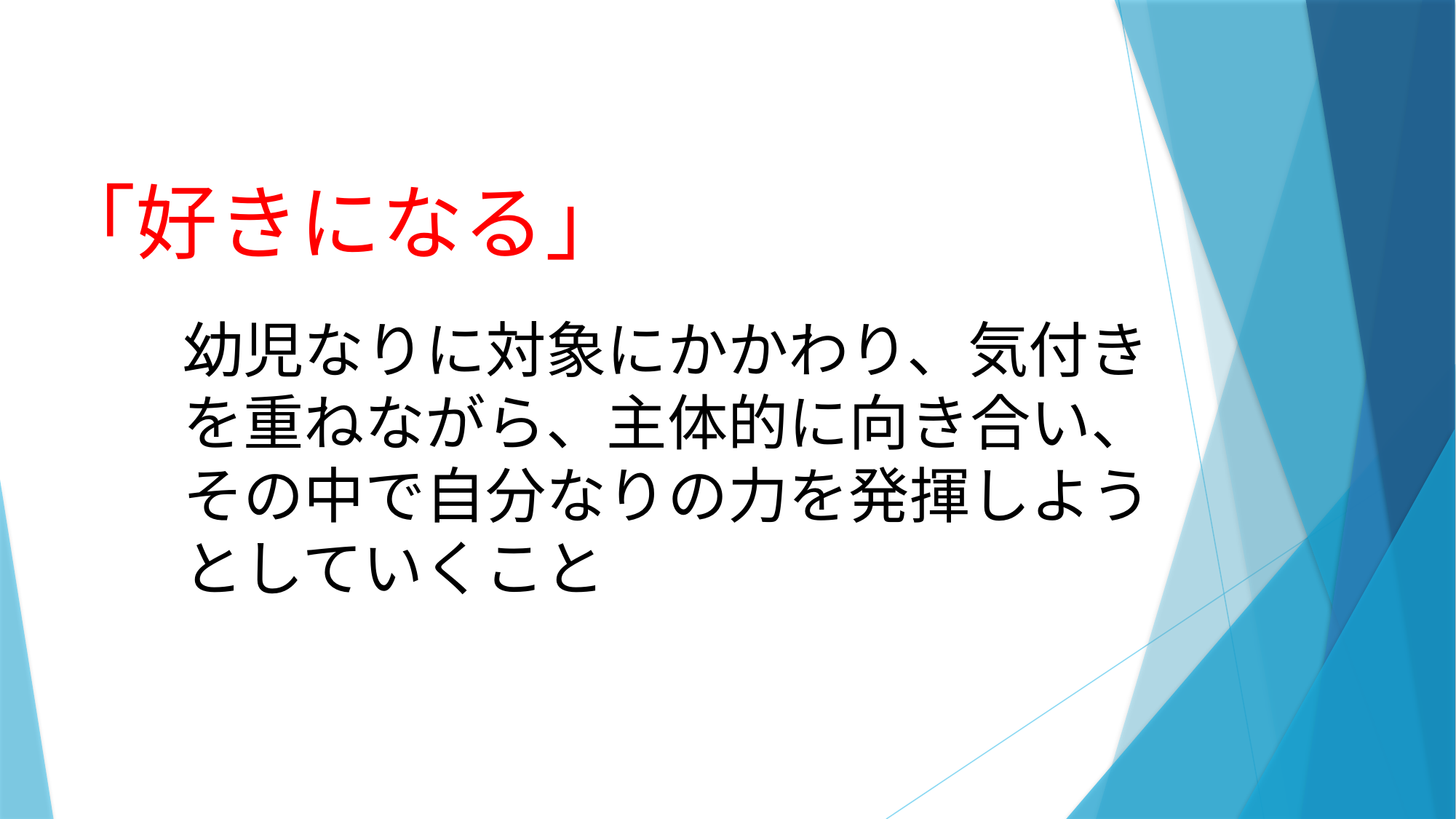

「好きになる」
幼児なりに対象にかかわり、気付きを重ねながら、主体的に向き合い、その中で自分なりの力を発揮しようとしていくこと